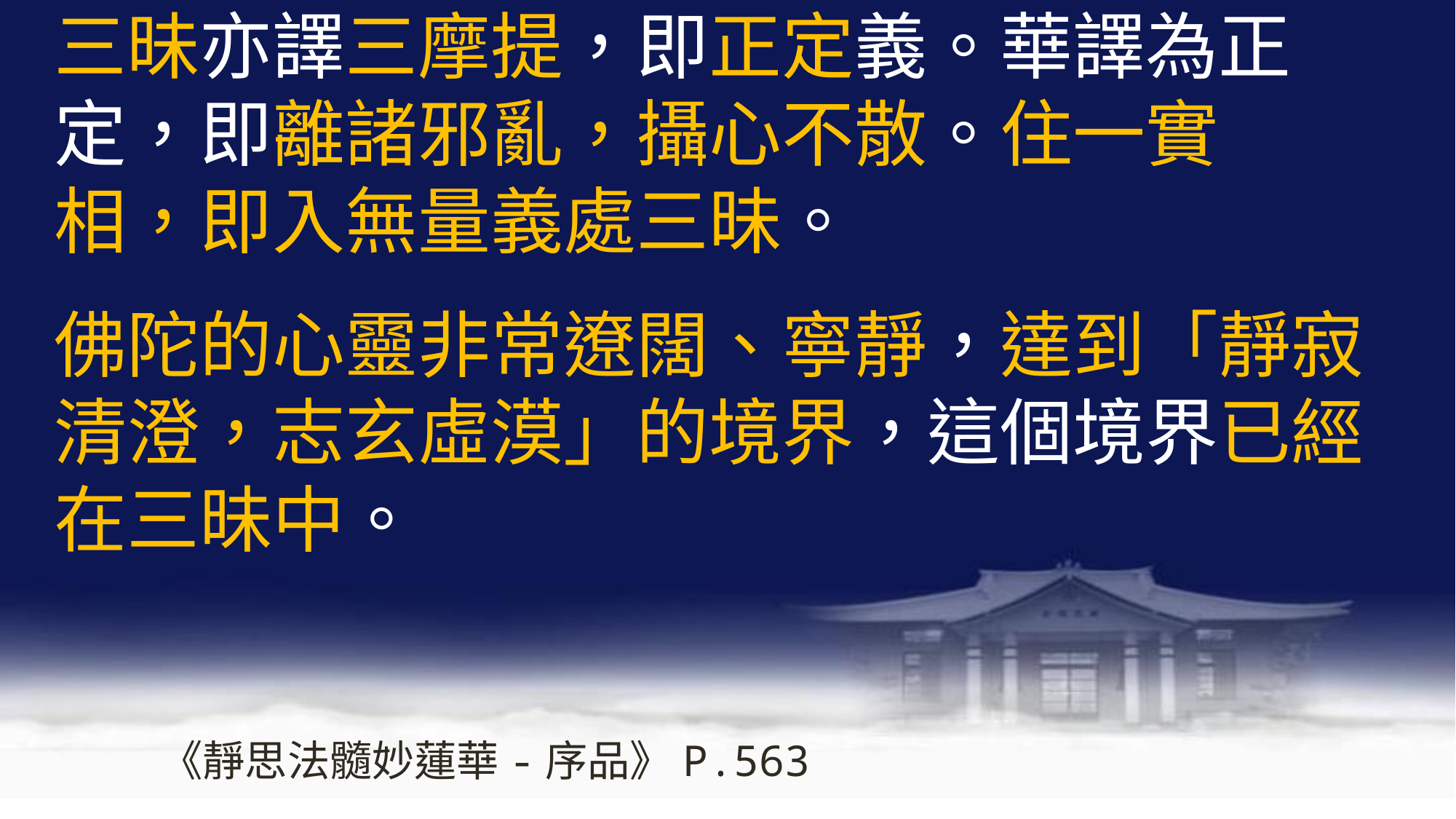

# 三昧亦譯三摩提，即正定義。華譯為正定，即離諸邪亂，攝心不散。住一實相，即入無量義處三昧。
佛陀的心靈非常遼闊、寧靜，達到「靜寂清澄，志玄虛漠」的境界，這個境界已經在三昧中。
《靜思法髓妙蓮華-序品》P.563